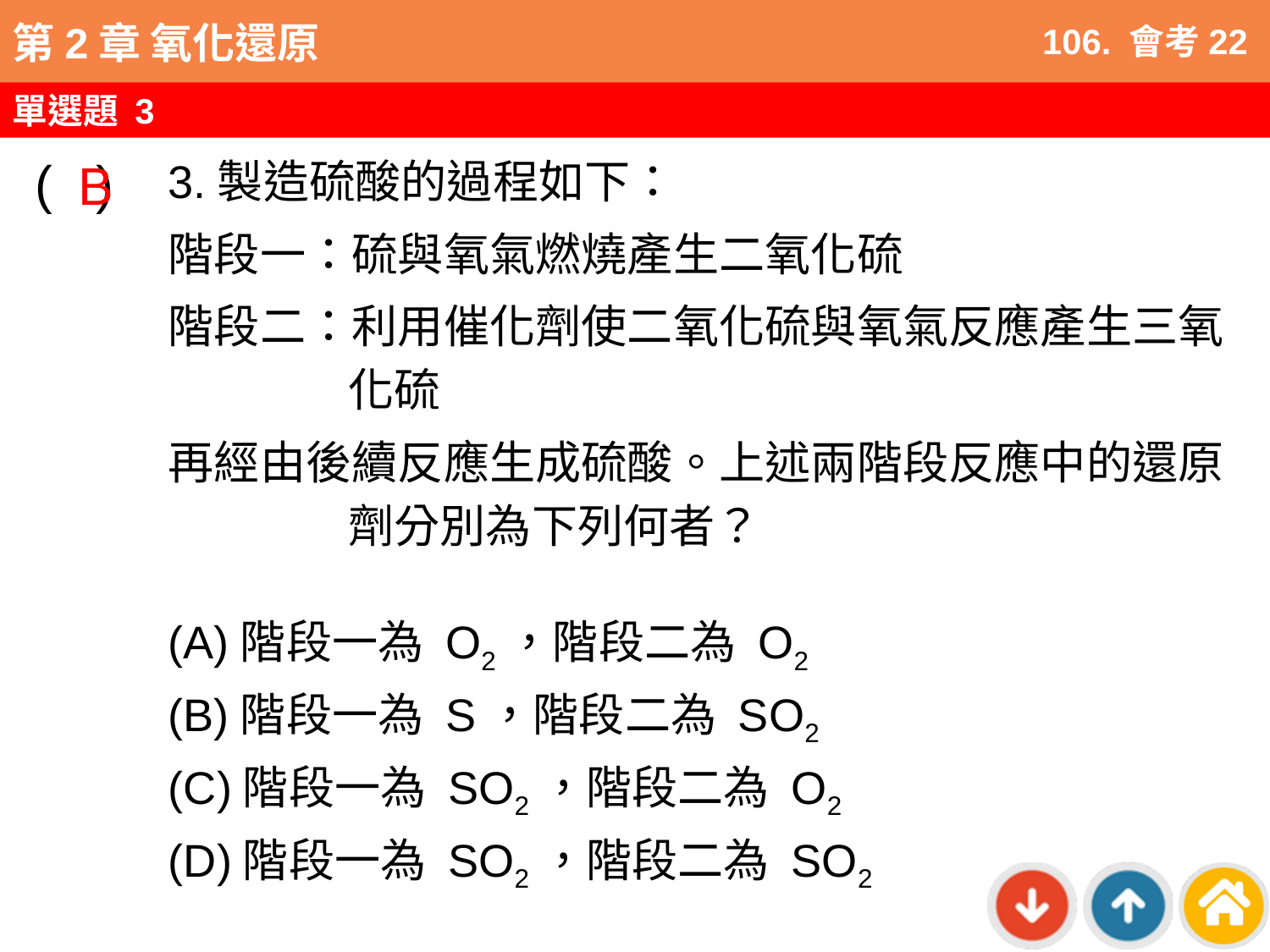

106. 會考22
單選題 3
B
(   )
3.製造硫酸的過程如下：
階段一：硫與氧氣燃燒產生二氧化硫
階段二：利用催化劑使二氧化硫與氧氣反應產生三氧化硫
再經由後續反應生成硫酸。上述兩階段反應中的還原劑分別為下列何者？
(A)階段一為 O2，階段二為 O2
(B)階段一為 S，階段二為 SO2
(C)階段一為 SO2，階段二為 O2
(D)階段一為 SO2，階段二為 SO2